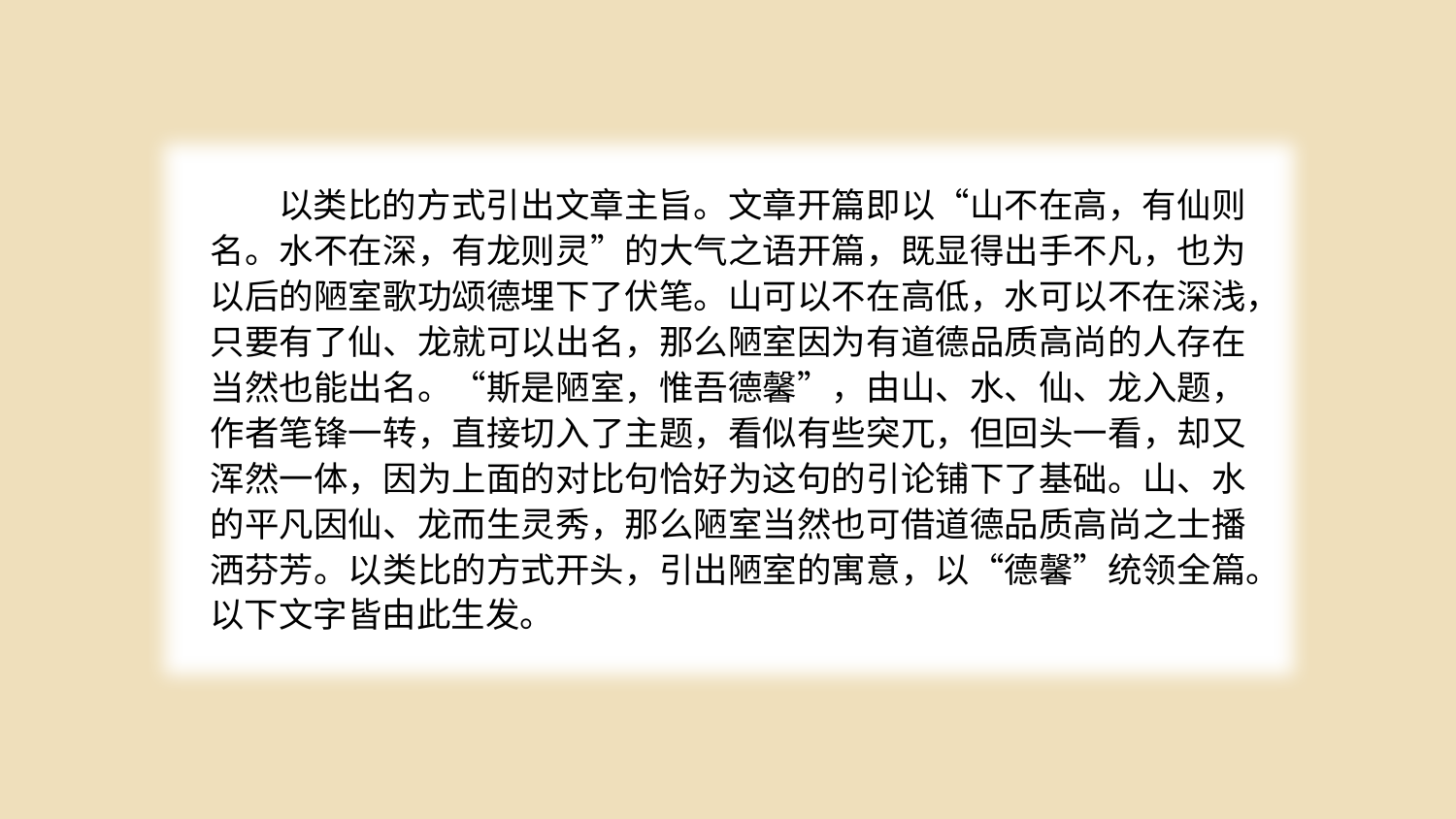

以类比的方式引出文章主旨。文章开篇即以“山不在高，有仙则名。水不在深，有龙则灵”的大气之语开篇，既显得出手不凡，也为以后的陋室歌功颂德埋下了伏笔。山可以不在高低，水可以不在深浅，只要有了仙、龙就可以出名，那么陋室因为有道德品质高尚的人存在当然也能出名。“斯是陋室，惟吾德馨”，由山、水、仙、龙入题，作者笔锋一转，直接切入了主题，看似有些突兀，但回头一看，却又浑然一体，因为上面的对比句恰好为这句的引论铺下了基础。山、水的平凡因仙、龙而生灵秀，那么陋室当然也可借道德品质高尚之士播洒芬芳。以类比的方式开头，引出陋室的寓意，以“德馨”统领全篇。以下文字皆由此生发。